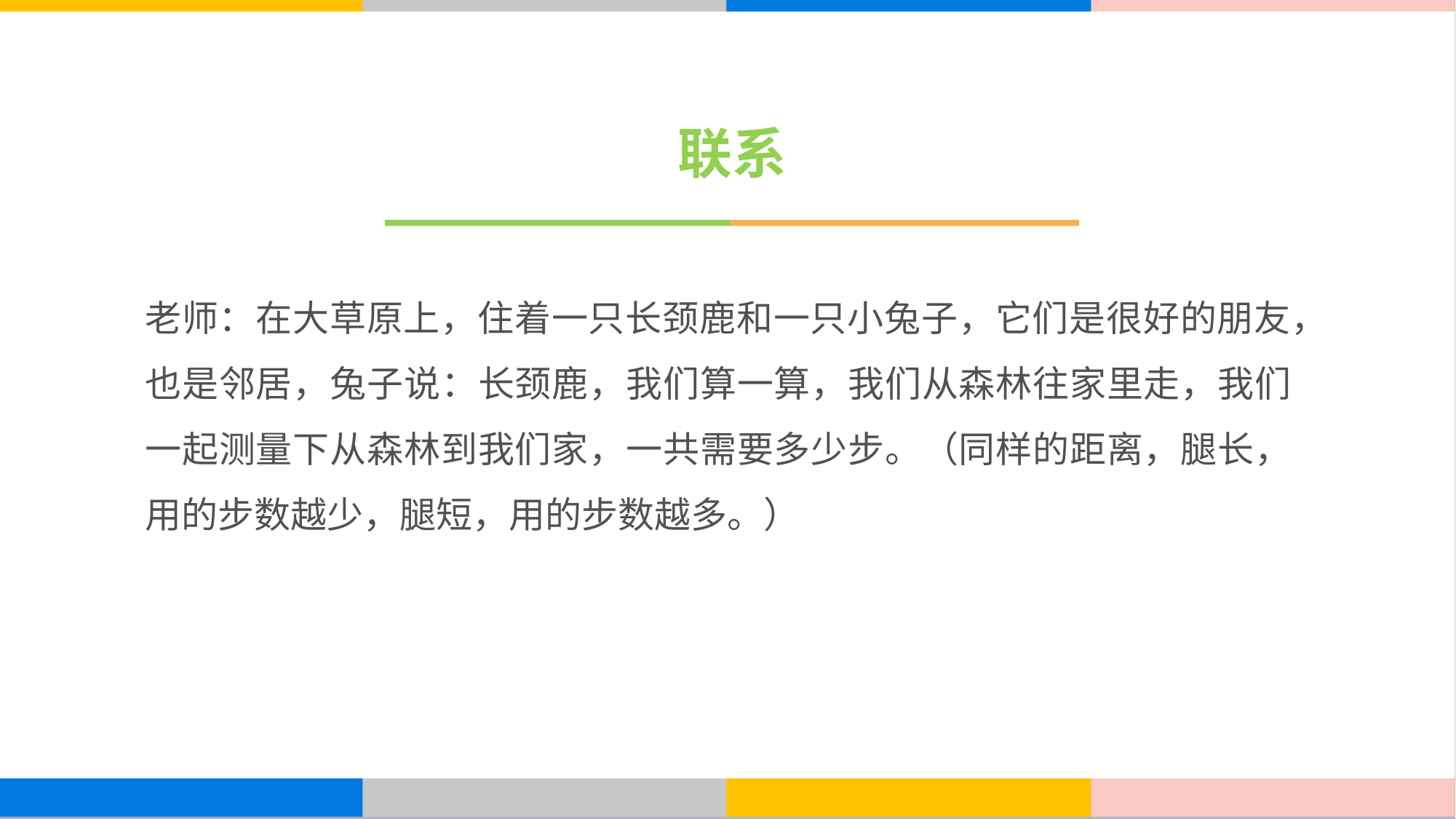

# 联系
老师：在大草原上，住着一只长颈鹿和一只小兔子，它们是很好的朋友，也是邻居，兔子说：长颈鹿，我们算一算，我们从森林往家里走，我们一起测量下从森林到我们家，一共需要多少步。（同样的距离，腿长，用的步数越少，腿短，用的步数越多。）